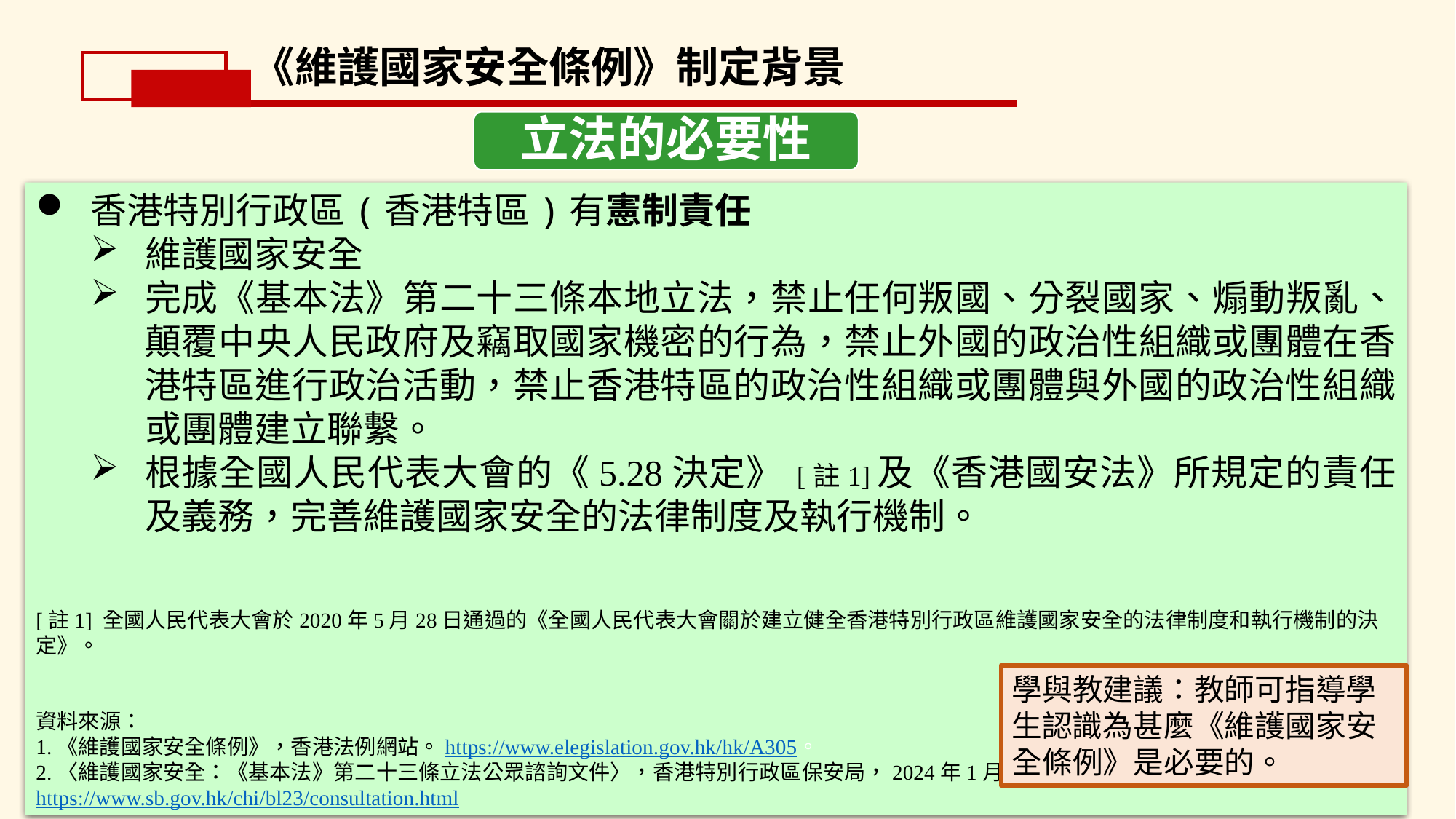

《維護國家安全條例》制定背景

立法的必要性
香港特別行政區(香港特區)有憲制責任
維護國家安全
完成《基本法》第二十三條本地立法，禁止任何叛國、分裂國家、煽動叛亂、顛覆中央人民政府及竊取國家機密的行為，禁止外國的政治性組織或團體在香港特區進行政治活動，禁止香港特區的政治性組織或團體與外國的政治性組織或團體建立聯繫。
根據全國人民代表大會的《5.28決定》 [註1]及《香港國安法》所規定的責任及義務，完善維護國家安全的法律制度及執行機制。

[註1] 全國人民代表大會於2020年5月28日通過的《全國人民代表大會關於建立健全香港特別行政區維護國家安全的法律制度和執行機制的決定》。

資料來源：
1.《維護國家安全條例》，香港法例網站。https://www.elegislation.gov.hk/hk/A305。
2.〈維護國家安全：《基本法》第二十三條立法公眾諮詢文件〉，香港特別行政區保安局，2024年1月。 https://www.sb.gov.hk/chi/bl23/consultation.html
學與教建議：教師可指導學生認識為甚麼《維護國家安全條例》是必要的。